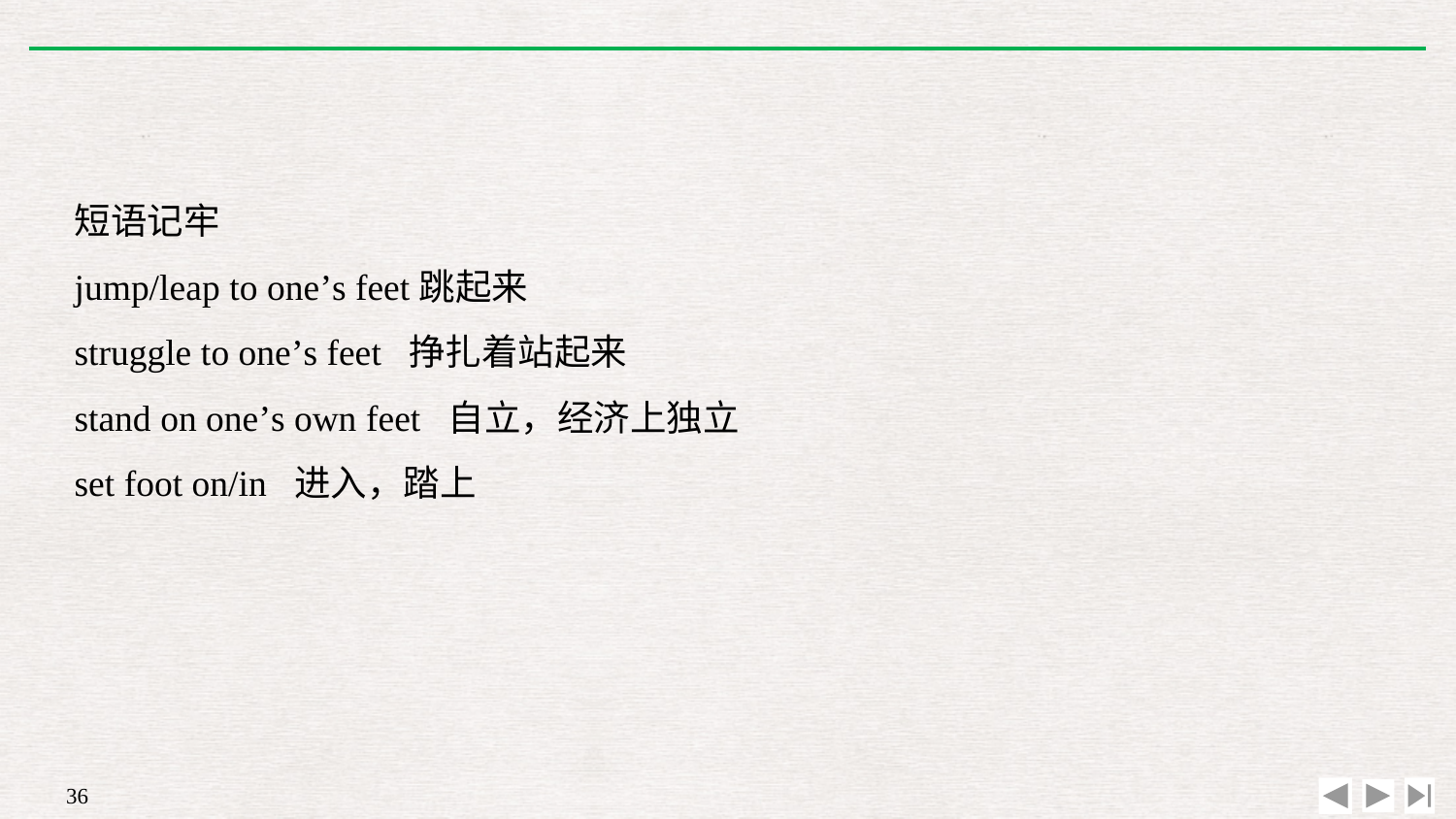

短语记牢
jump/leap to one’s feet跳起来
struggle to one’s feet  挣扎着站起来
stand on one’s own feet  自立，经济上独立
set foot on/in  进入，踏上